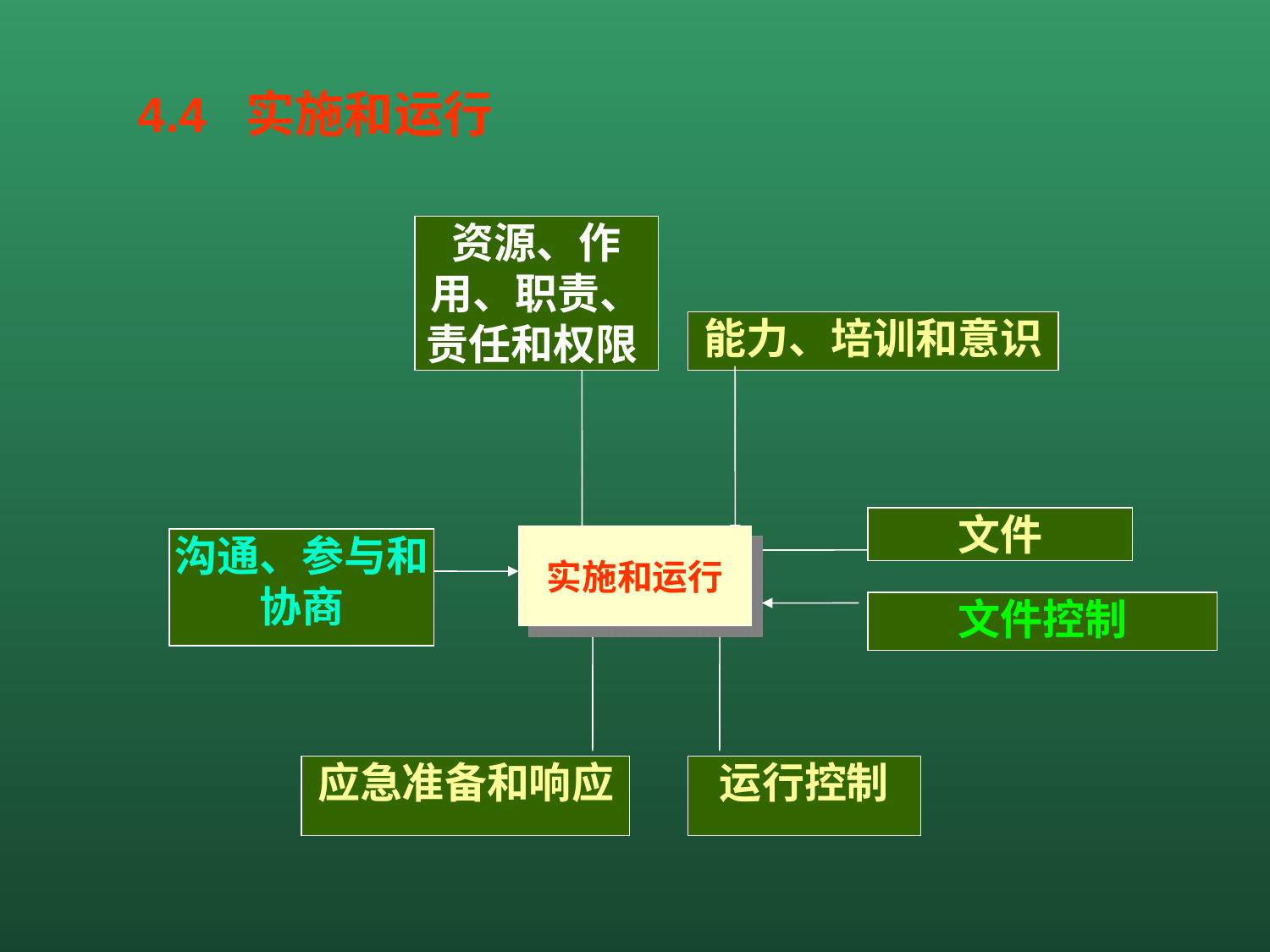

4.4  实施和运行

资源、作用、职责、责任和权限
能力、培训和意识

文件
实施和运行
沟通、参与和协商

文件控制

应急准备和响应

运行控制